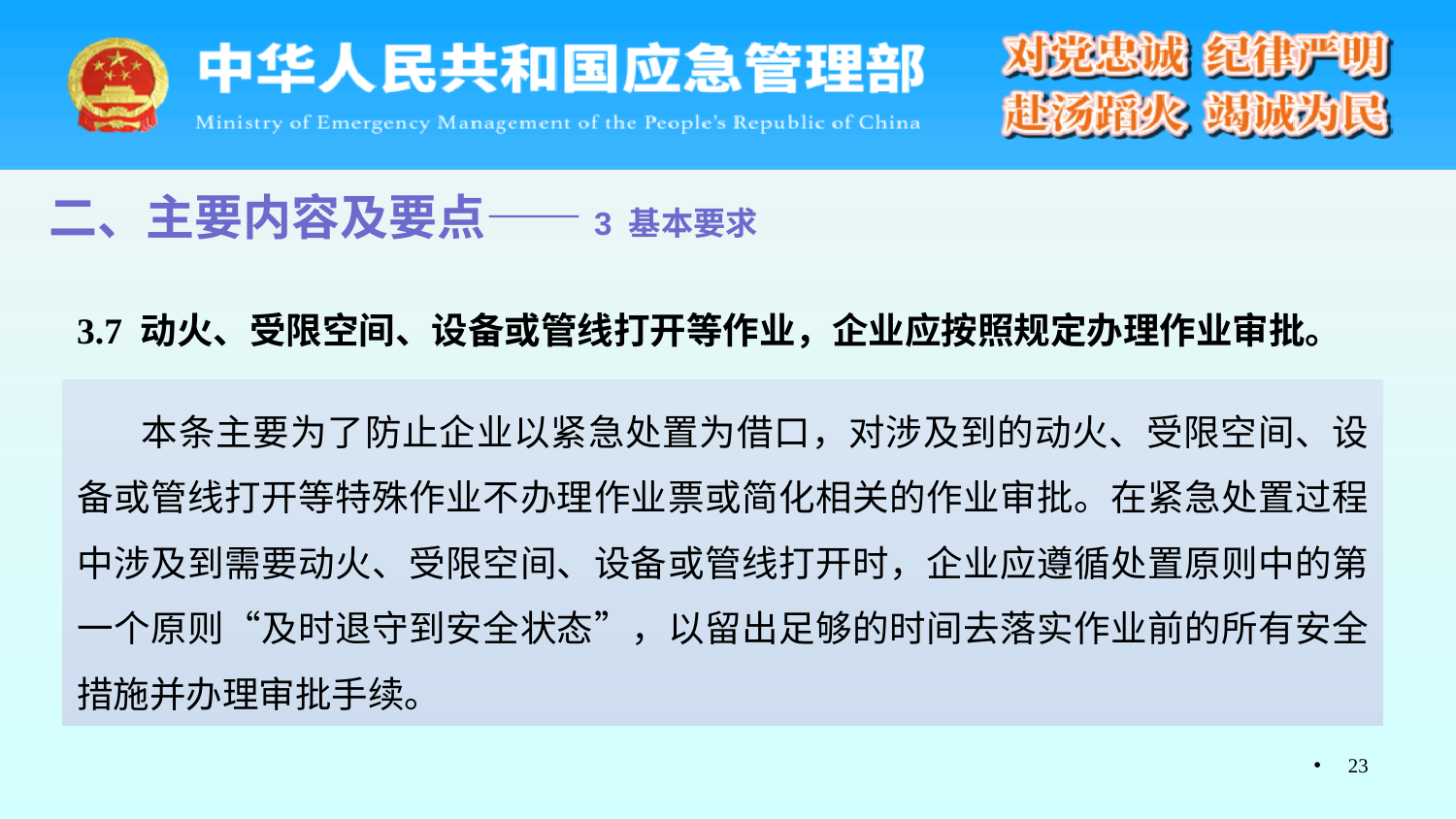

二、主要内容及要点——3 基本要求
3.7 动火、受限空间、设备或管线打开等作业，企业应按照规定办理作业审批。
本条主要为了防止企业以紧急处置为借口，对涉及到的动火、受限空间、设备或管线打开等特殊作业不办理作业票或简化相关的作业审批。在紧急处置过程中涉及到需要动火、受限空间、设备或管线打开时，企业应遵循处置原则中的第一个原则“及时退守到安全状态”，以留出足够的时间去落实作业前的所有安全措施并办理审批手续。
23